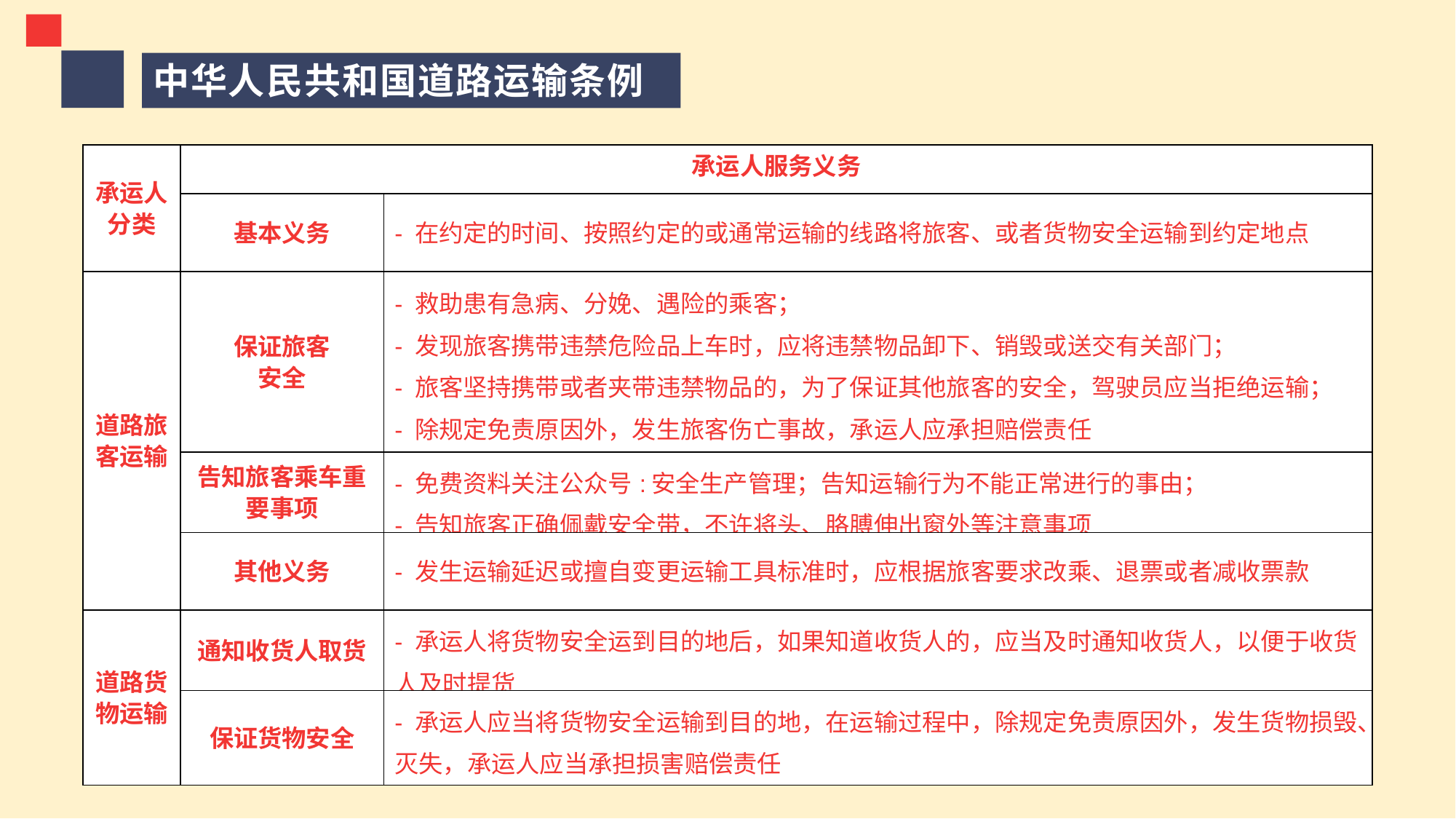

中华人民共和国道路运输条例

| 承运人分类 | 承运人服务义务 |  |
| --- | --- | --- |
|  | 基本义务 | - 在约定的时间、按照约定的或通常运输的线路将旅客、或者货物安全运输到约定地点 |
| 道路旅客运输 | 保证旅客 安全 | - 救助患有急病、分娩、遇险的乘客； - 发现旅客携带违禁危险品上车时，应将违禁物品卸下、销毁或送交有关部门； - 旅客坚持携带或者夹带违禁物品的，为了保证其他旅客的安全，驾驶员应当拒绝运输； - 除规定免责原因外，发生旅客伤亡事故，承运人应承担赔偿责任 |
|  | 告知旅客乘车重要事项 | - 免费资料关注公众号:安全生产管理；告知运输行为不能正常进行的事由； - 告知旅客正确佩戴安全带，不许将头、胳膊伸出窗外等注意事项 |
|  | 其他义务 | - 发生运输延迟或擅自变更运输工具标准时，应根据旅客要求改乘、退票或者减收票款 |
| 道路货物运输 | 通知收货人取货 | - 承运人将货物安全运到目的地后，如果知道收货人的，应当及时通知收货人，以便于收货人及时提货 |
|  | 保证货物安全 | - 承运人应当将货物安全运输到目的地，在运输过程中，除规定免责原因外，发生货物损毁、灭失，承运人应当承担损害赔偿责任 |